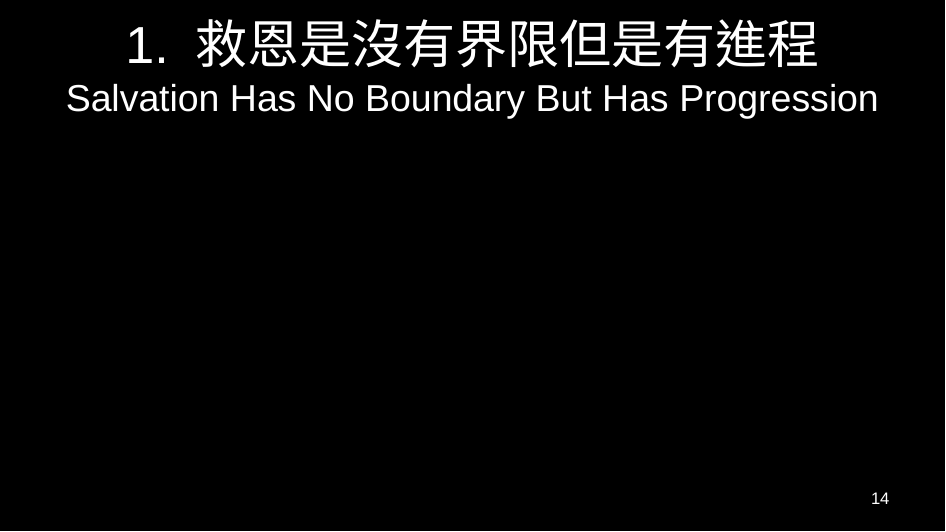

# 1. 救恩是沒有界限但是有進程 Salvation Has No Boundary But Has Progression

14